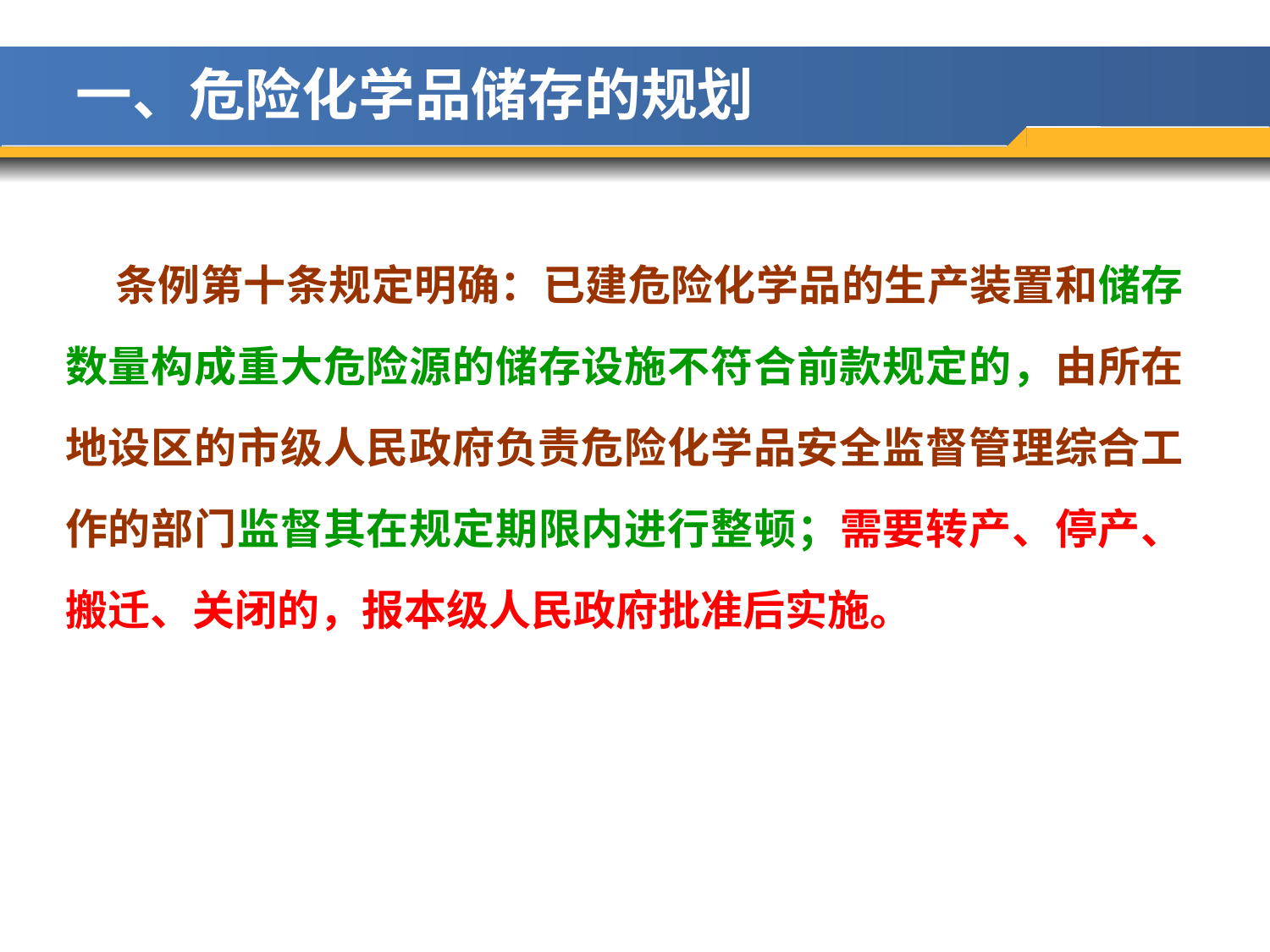

一、危险化学品储存的规划

    条例第十条规定明确：已建危险化学品的生产装置和储存数量构成重大危险源的储存设施不符合前款规定的，由所在地设区的市级人民政府负责危险化学品安全监督管理综合工作的部门监督其在规定期限内进行整顿；需要转产、停产、搬迁、关闭的，报本级人民政府批准后实施。